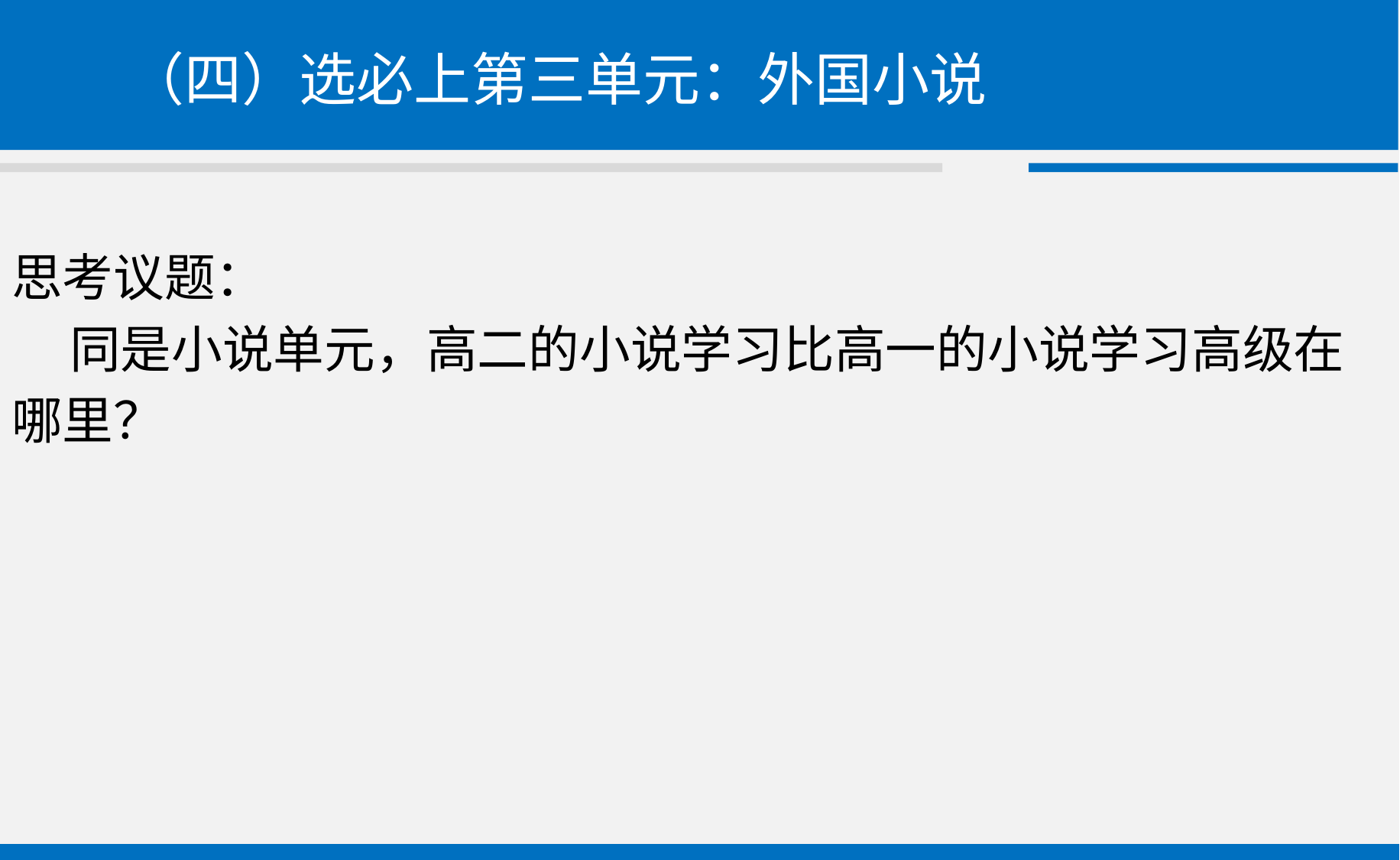

# （四）选必上第三单元：外国小说

思考议题：
    同是小说单元，高二的小说学习比高一的小说学习高级在
哪里？